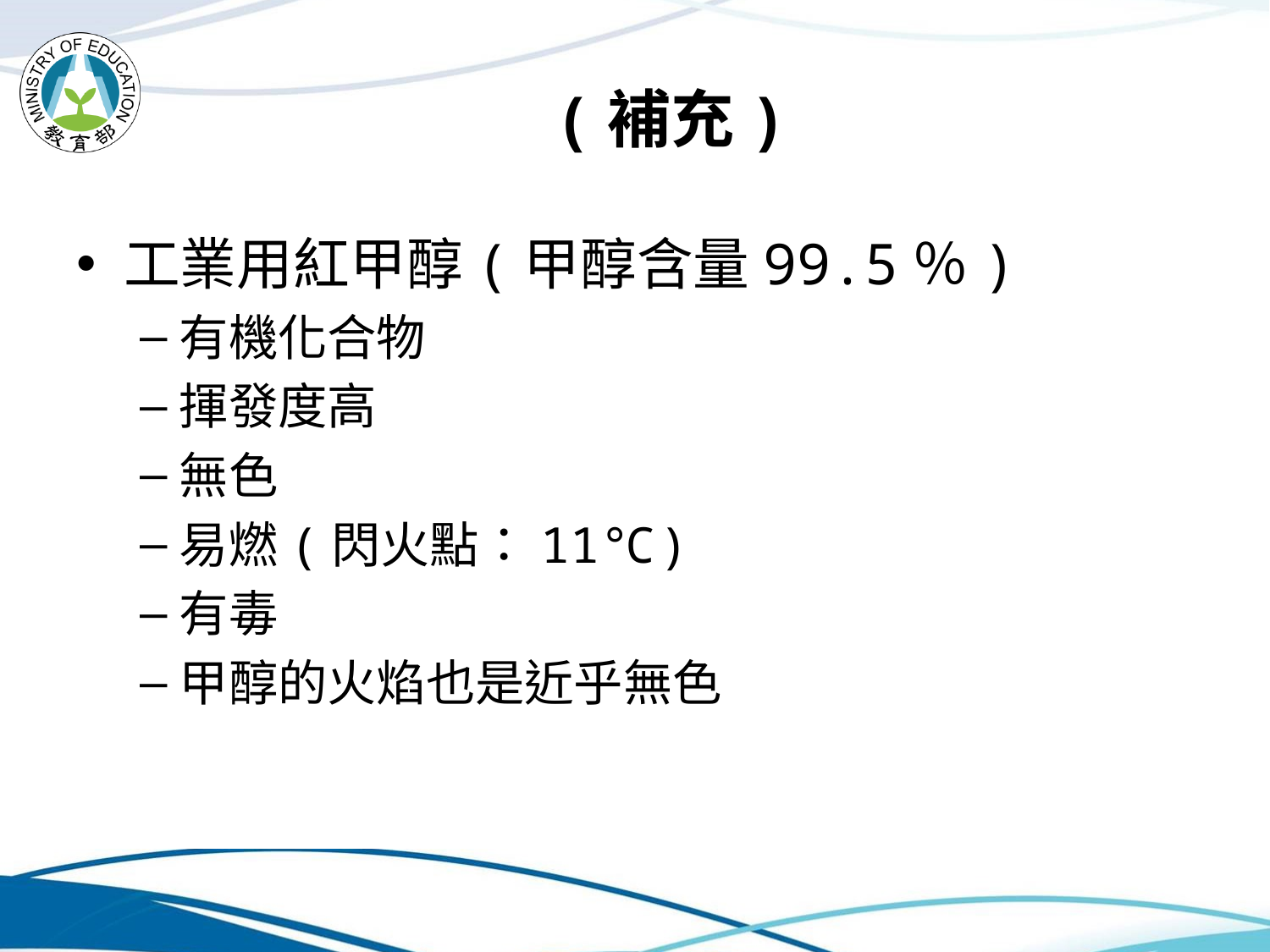

# (補充)
工業用紅甲醇(甲醇含量99.5％)
有機化合物
揮發度高
無色
易燃(閃火點：11℃)
有毒
甲醇的火焰也是近乎無色